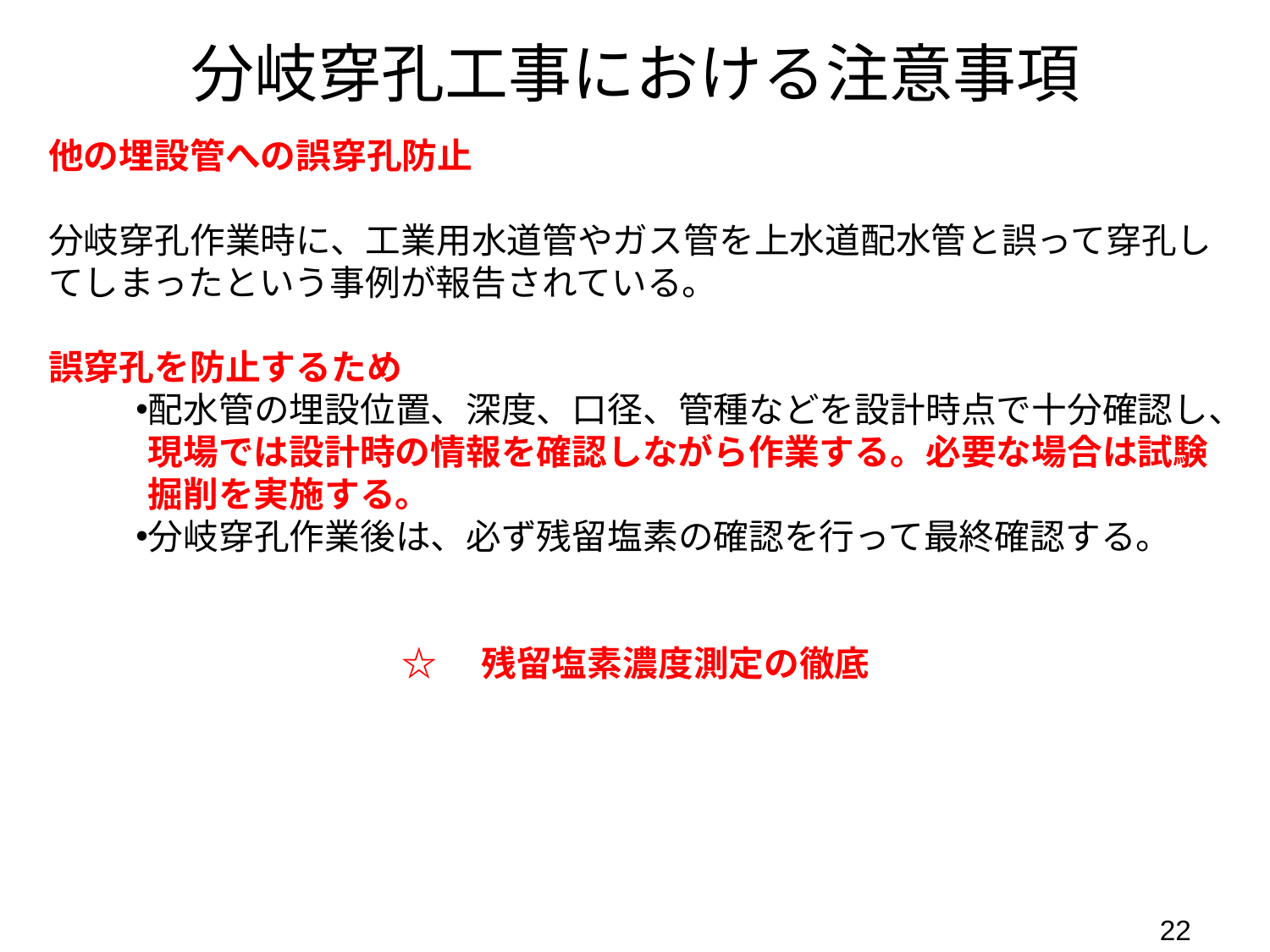

分岐穿孔工事における注意事項
他の埋設管への誤穿孔防止

分岐穿孔作業時に、工業用水道管やガス管を上水道配水管と誤って穿孔してしまったという事例が報告されている。

誤穿孔を防止するため
配水管の埋設位置、深度、口径、管種などを設計時点で十分確認し、現場では設計時の情報を確認しながら作業する。必要な場合は試験掘削を実施する。
分岐穿孔作業後は、必ず残留塩素の確認を行って最終確認する。

☆　残留塩素濃度測定の徹底

22